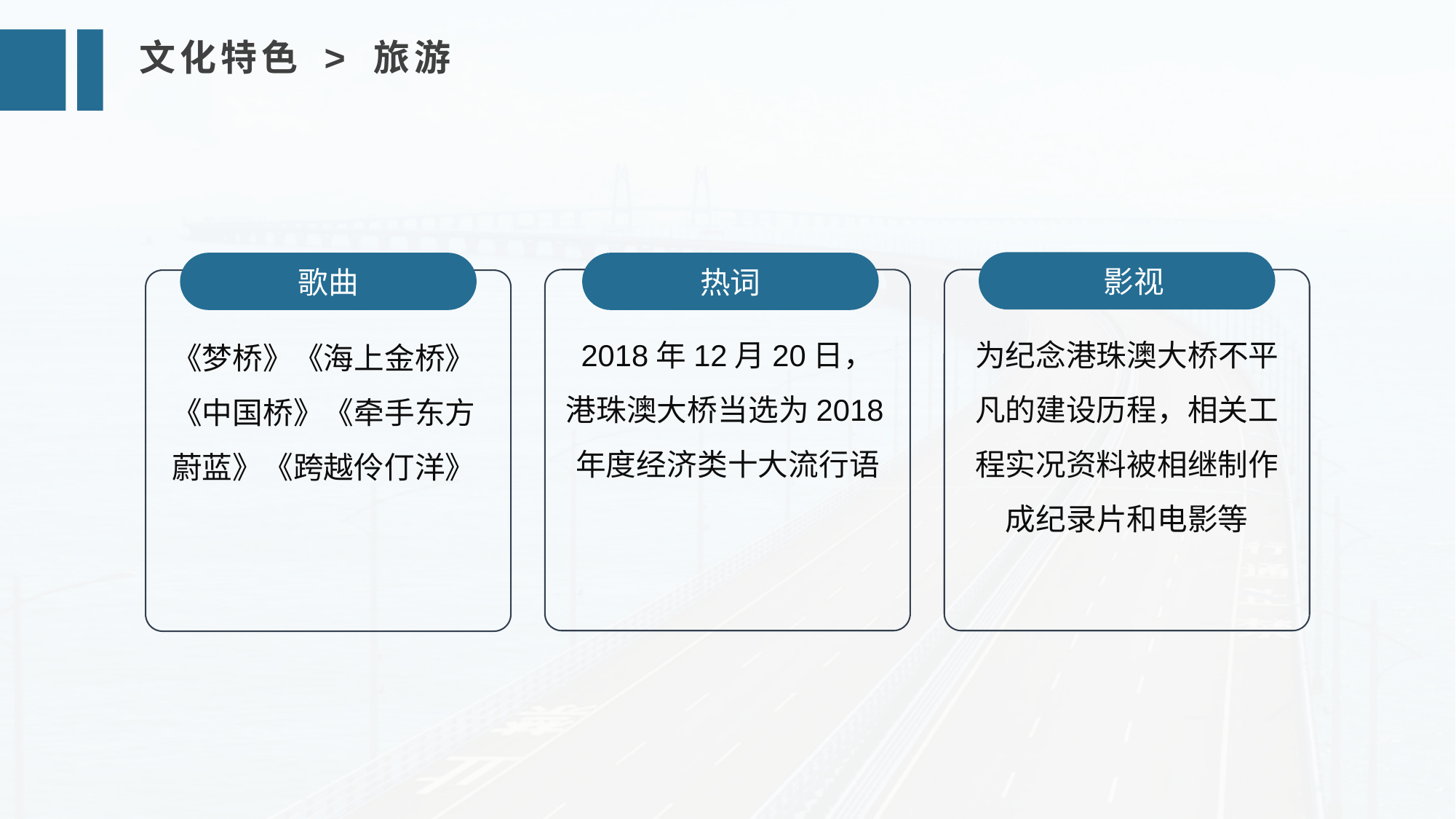

文化特色 > 旅游
 影视
歌曲
热词

为纪念港珠澳大桥不平凡的建设历程，相关工程实况资料被相继制作成纪录片和电影等
2018年12月20日，港珠澳大桥当选为2018年度经济类十大流行语
《梦桥》《海上金桥》《中国桥》《牵手东方蔚蓝》《跨越伶仃洋》